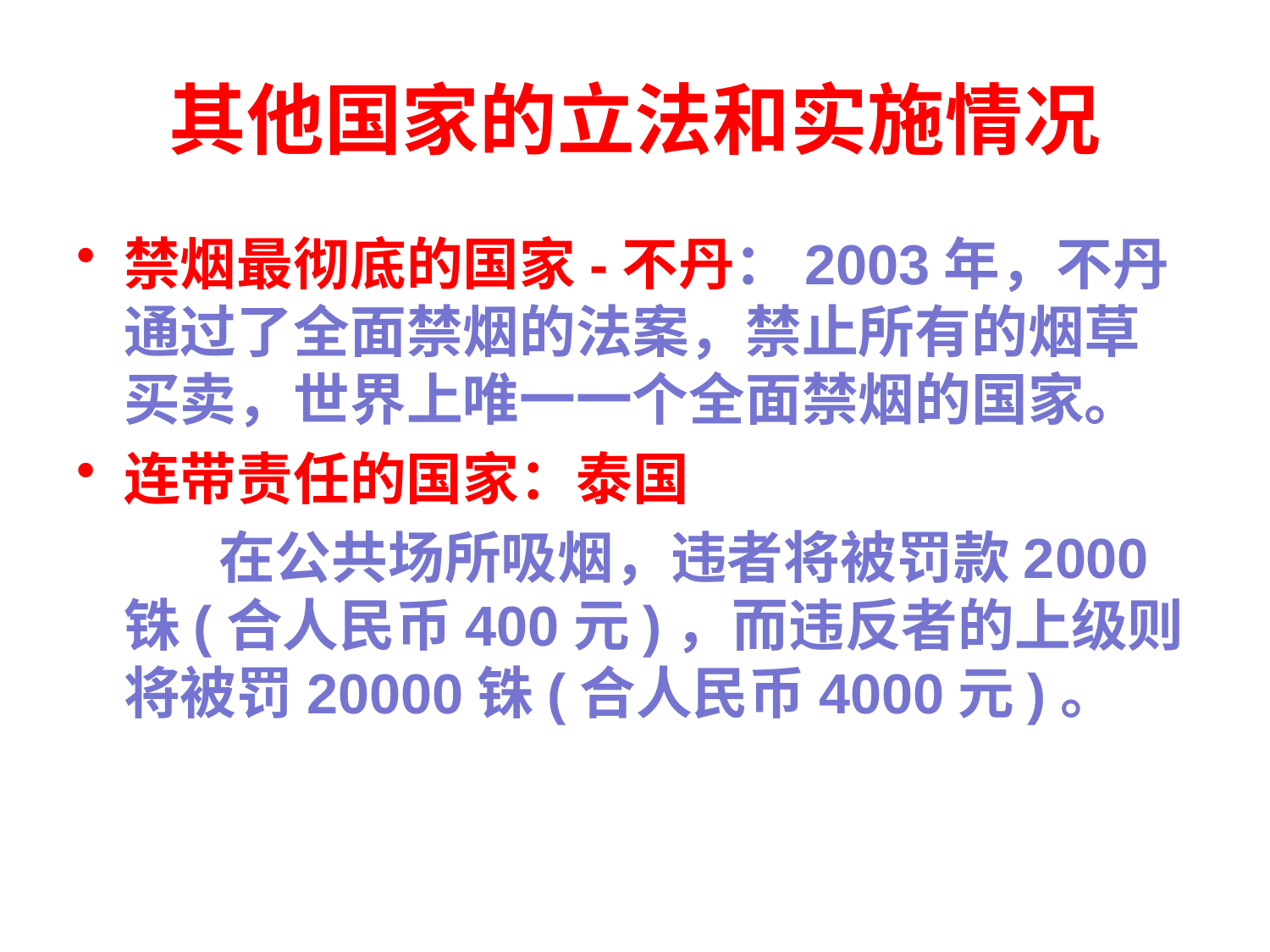

# 其他国家的立法和实施情况
禁烟最彻底的国家-不丹：2003年，不丹通过了全面禁烟的法案，禁止所有的烟草买卖，世界上唯一一个全面禁烟的国家。
连带责任的国家：泰国
          在公共场所吸烟，违者将被罚款2000铢(合人民币400元)，而违反者的上级则将被罚20000铢(合人民币4000元)。